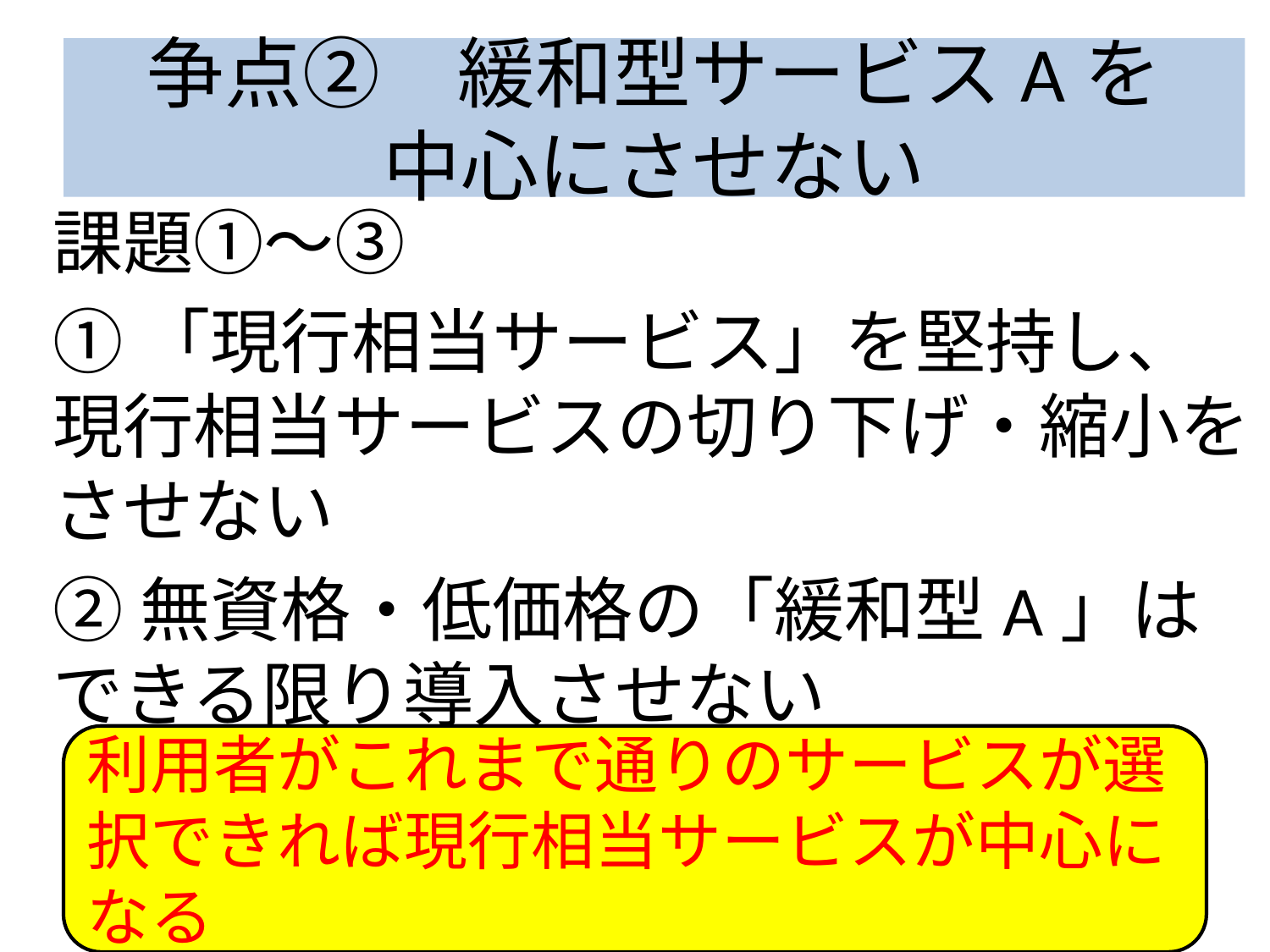

# 争点②　緩和型サービスAを 中心にさせない
課題①～③
①「現行相当サービス」を堅持し、現行相当サービスの切り下げ・縮小をさせない
②無資格・低価格の「緩和型A」はできる限り導入させない

利用者がこれまで通りのサービスが選択できれば現行相当サービスが中心になる